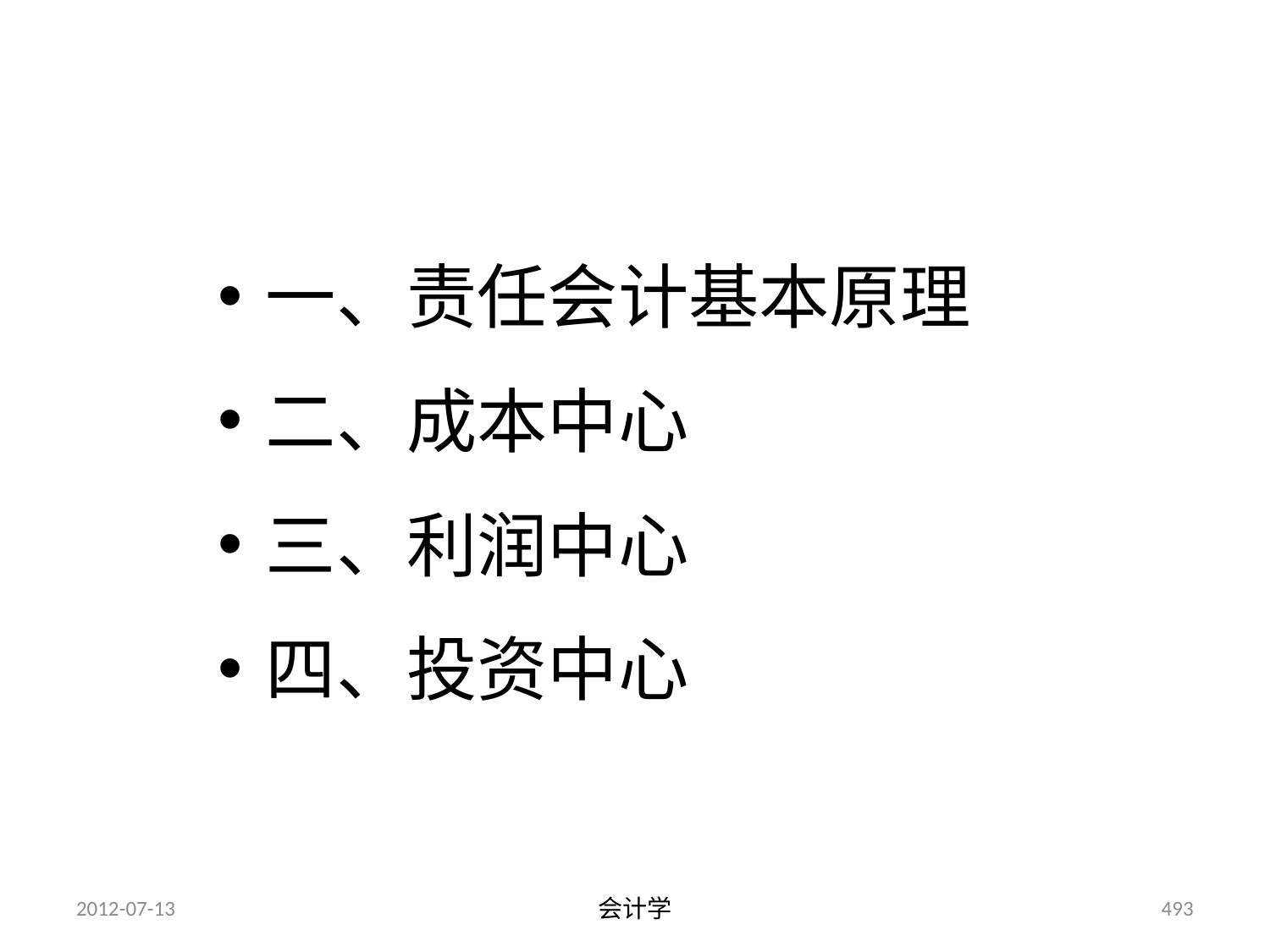

# 第二节  责任成本控制
一、责任会计基本原理
二、成本中心
三、利润中心
四、投资中心
2012-07-13
会计学
493